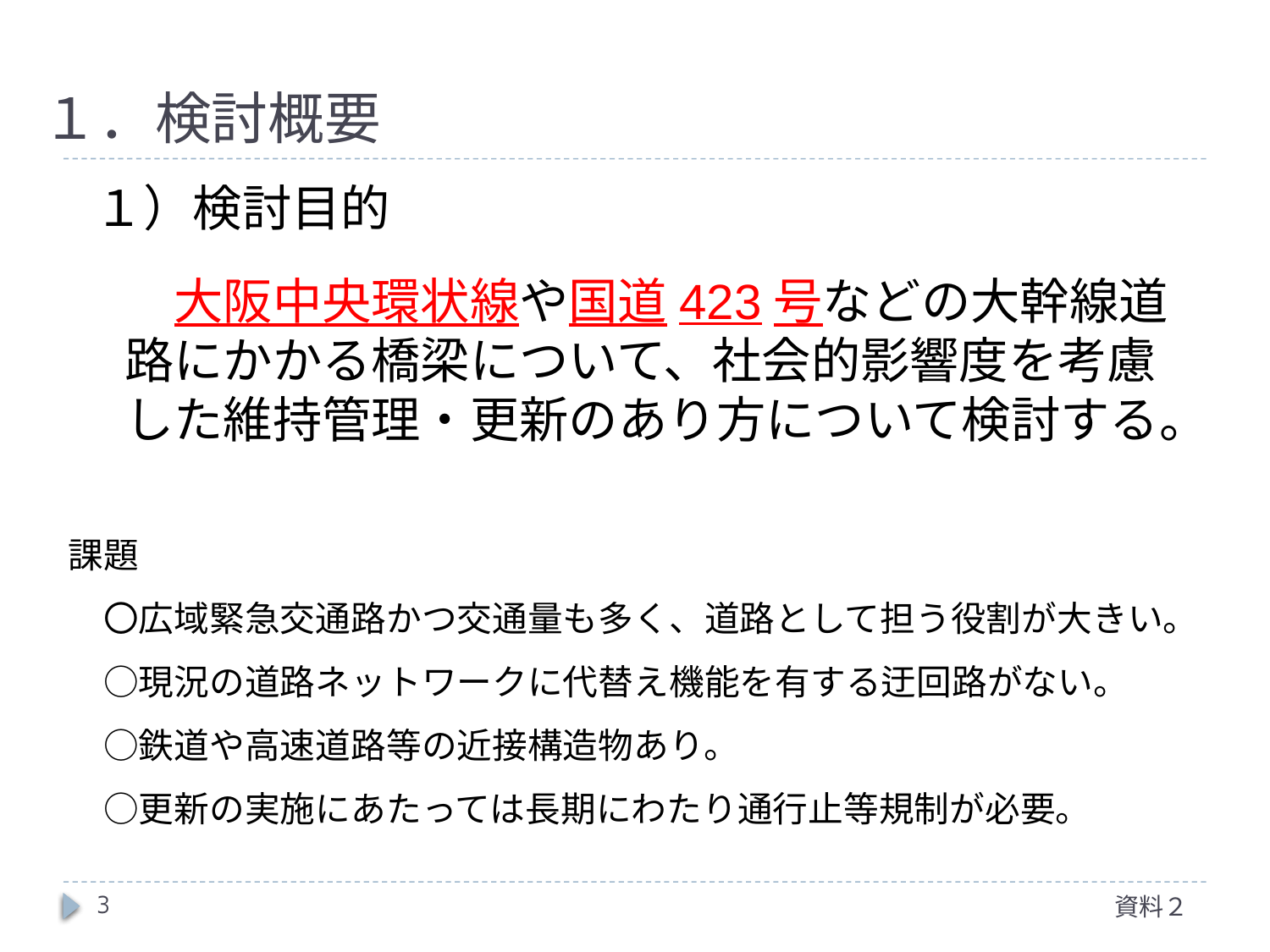

１．検討概要
１）検討目的
　大阪中央環状線や国道423号などの大幹線道路にかかる橋梁について、社会的影響度を考慮した維持管理・更新のあり方について検討する。
課題
　〇広域緊急交通路かつ交通量も多く、道路として担う役割が大きい。
　○現況の道路ネットワークに代替え機能を有する迂回路がない。
　○鉄道や高速道路等の近接構造物あり。
　○更新の実施にあたっては長期にわたり通行止等規制が必要。
3
資料２